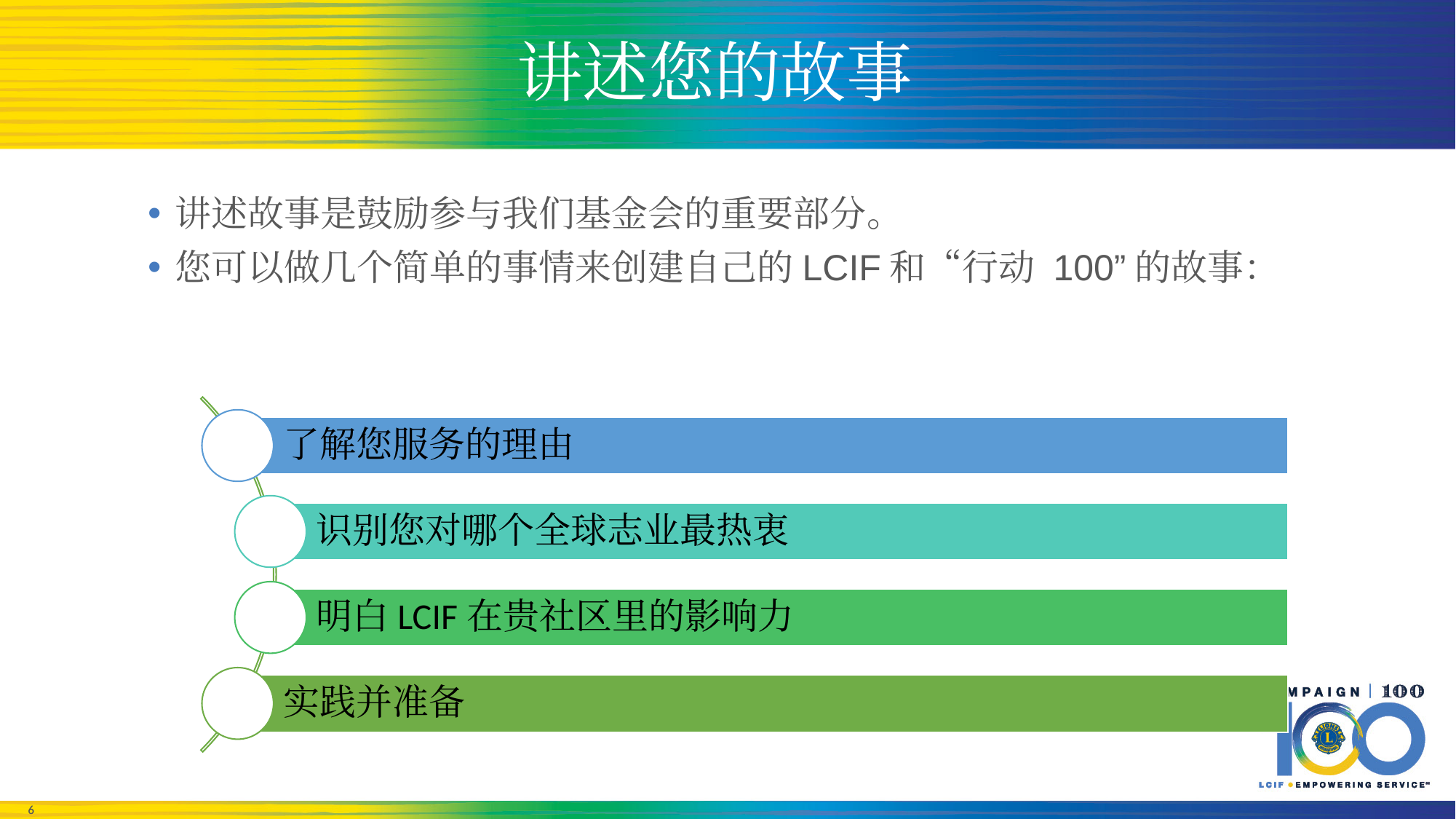

# 讲述您的故事
讲述故事是鼓励参与我们基金会的重要部分。
您可以做几个简单的事情来创建自己的LCIF和“行动 100”的故事：

了解您服务的理由
识别您对哪个全球志业最热衷
明白LCIF在贵社区里的影响力
实践并准备